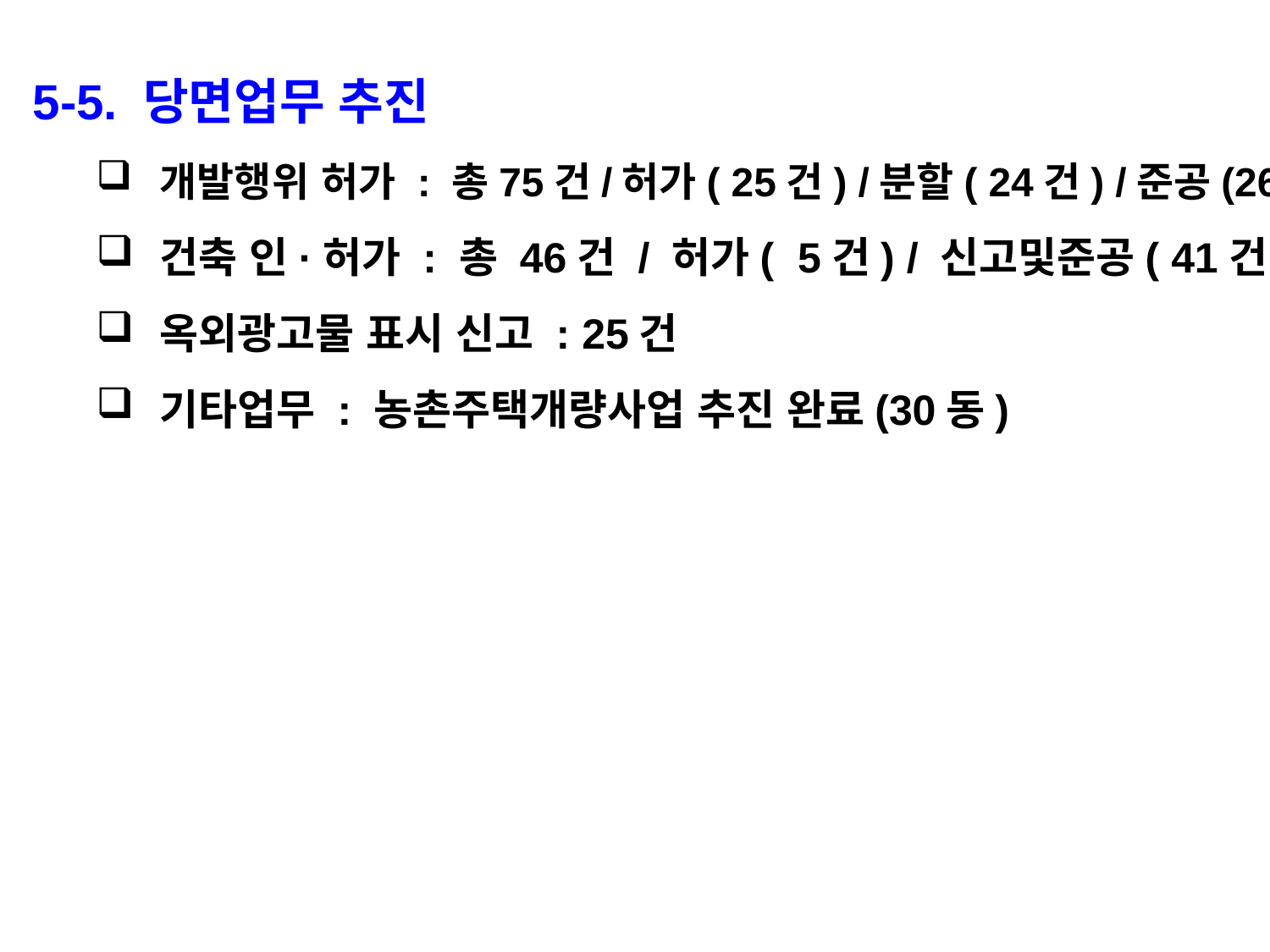

5-5. 당면업무 추진
개발행위 허가 : 총75건/허가( 25건) /분할( 24건) /준공(26건)
건축 인·허가 : 총 46건 / 허가(  5건) / 신고및준공( 41건)
옥외광고물 표시 신고 : 25건
기타업무 : 농촌주택개량사업 추진 완료(30동)